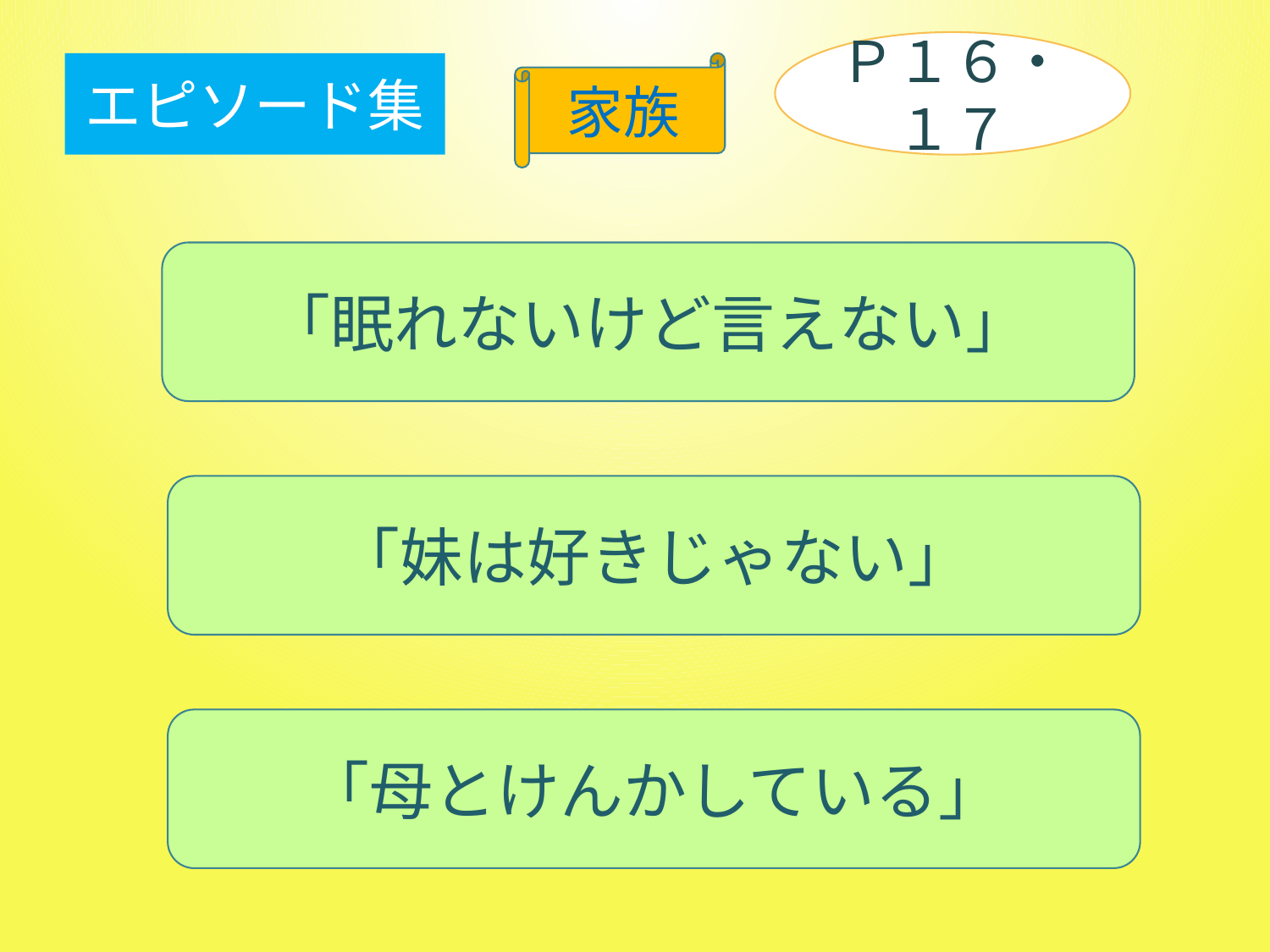

Ｐ１６・１７
エピソード集
家族
「眠れないけど言えない」
「妹は好きじゃない」
「母とけんかしている」